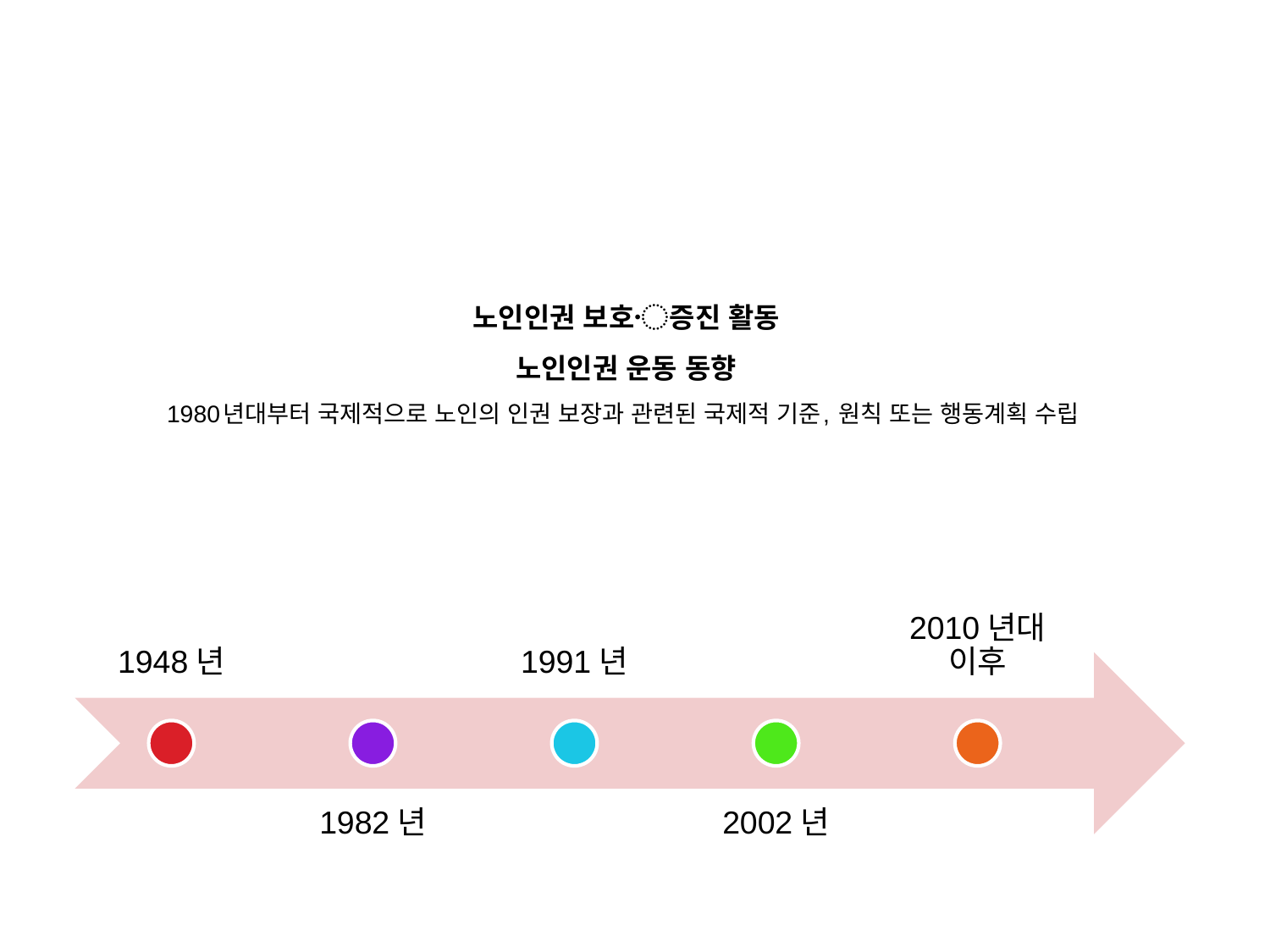

# 노인인권 보호〮증진 활동 노인인권 운동 동향 1980년대부터 국제적으로 노인의 인권 보장과 관련된 국제적 기준, 원칙 또는 행동계획 수립
1948년
1982년
1991년
2002년
2010년대 이후